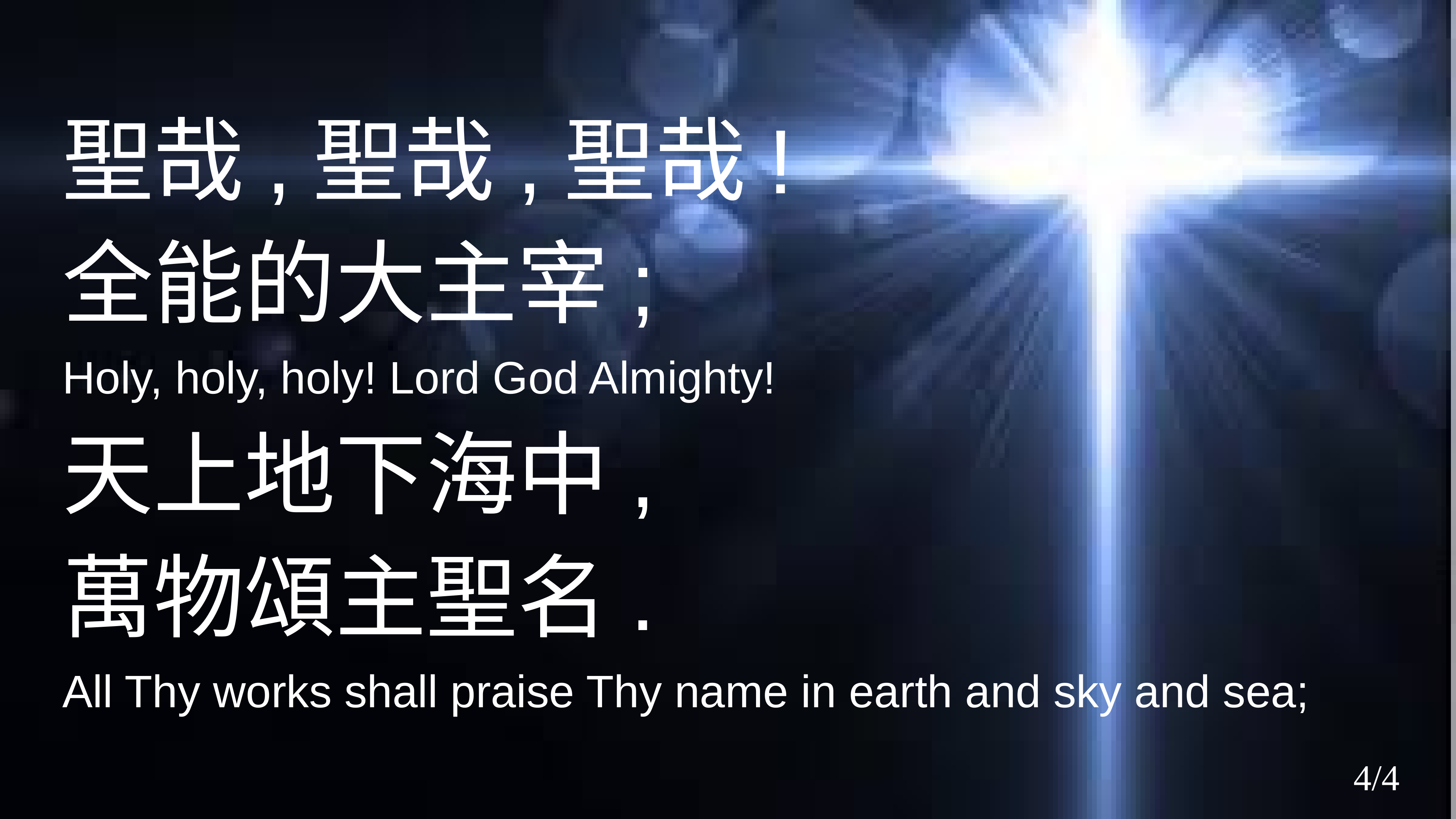

聖哉,聖哉,聖哉!
全能的大主宰;
Holy, holy, holy! Lord God Almighty!
天上地下海中,
萬物頌主聖名.
All Thy works shall praise Thy name in earth and sky and sea;
#
4/4